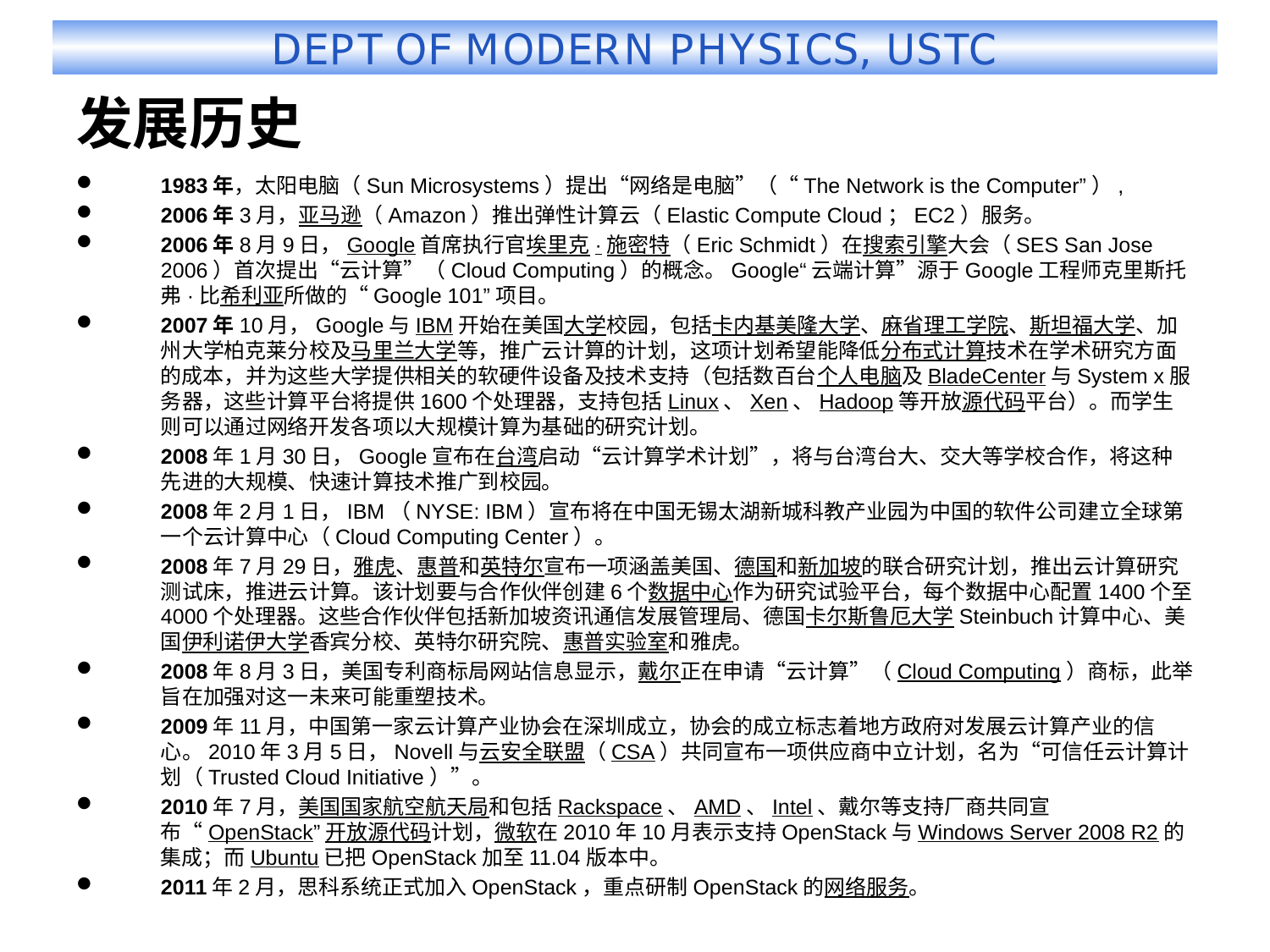

# 发展历史
1983年，太阳电脑（Sun Microsystems）提出“网络是电脑”（“The Network is the Computer”）,
2006年3月，亚马逊（Amazon）推出弹性计算云（Elastic Compute Cloud；EC2）服务。
2006年8月9日，Google首席执行官埃里克·施密特（Eric Schmidt）在搜索引擎大会（SES San Jose 2006）首次提出“云计算”（Cloud Computing）的概念。Google“云端计算”源于Google工程师克里斯托弗·比希利亚所做的“Google 101”项目。
2007年10月，Google与IBM开始在美国大学校园，包括卡内基美隆大学、麻省理工学院、斯坦福大学、加州大学柏克莱分校及马里兰大学等，推广云计算的计划，这项计划希望能降低分布式计算技术在学术研究方面的成本，并为这些大学提供相关的软硬件设备及技术支持（包括数百台个人电脑及BladeCenter与System x服务器，这些计算平台将提供1600个处理器，支持包括Linux、Xen、Hadoop等开放源代码平台）。而学生则可以通过网络开发各项以大规模计算为基础的研究计划。
2008年1月30日，Google宣布在台湾启动“云计算学术计划”，将与台湾台大、交大等学校合作，将这种先进的大规模、快速计算技术推广到校园。
2008年2月1日，IBM（NYSE: IBM）宣布将在中国无锡太湖新城科教产业园为中国的软件公司建立全球第一个云计算中心（Cloud Computing Center）。
2008年7月29日，雅虎、惠普和英特尔宣布一项涵盖美国、德国和新加坡的联合研究计划，推出云计算研究测试床，推进云计算。该计划要与合作伙伴创建6个数据中心作为研究试验平台，每个数据中心配置1400个至4000个处理器。这些合作伙伴包括新加坡资讯通信发展管理局、德国卡尔斯鲁厄大学Steinbuch计算中心、美国伊利诺伊大学香宾分校、英特尔研究院、惠普实验室和雅虎。
2008年8月3日，美国专利商标局网站信息显示，戴尔正在申请“云计算”（Cloud Computing）商标，此举旨在加强对这一未来可能重塑技术。
2009年11月，中国第一家云计算产业协会在深圳成立，协会的成立标志着地方政府对发展云计算产业的信心。2010年3月5日，Novell与云安全联盟（CSA）共同宣布一项供应商中立计划，名为“可信任云计算计划（Trusted Cloud Initiative）”。
2010年7月，美国国家航空航天局和包括Rackspace、AMD、Intel、戴尔等支持厂商共同宣布“OpenStack”开放源代码计划，微软在2010年10月表示支持OpenStack与Windows Server 2008 R2的集成；而Ubuntu已把OpenStack加至11.04版本中。
2011年2月，思科系统正式加入OpenStack，重点研制OpenStack的网络服务。